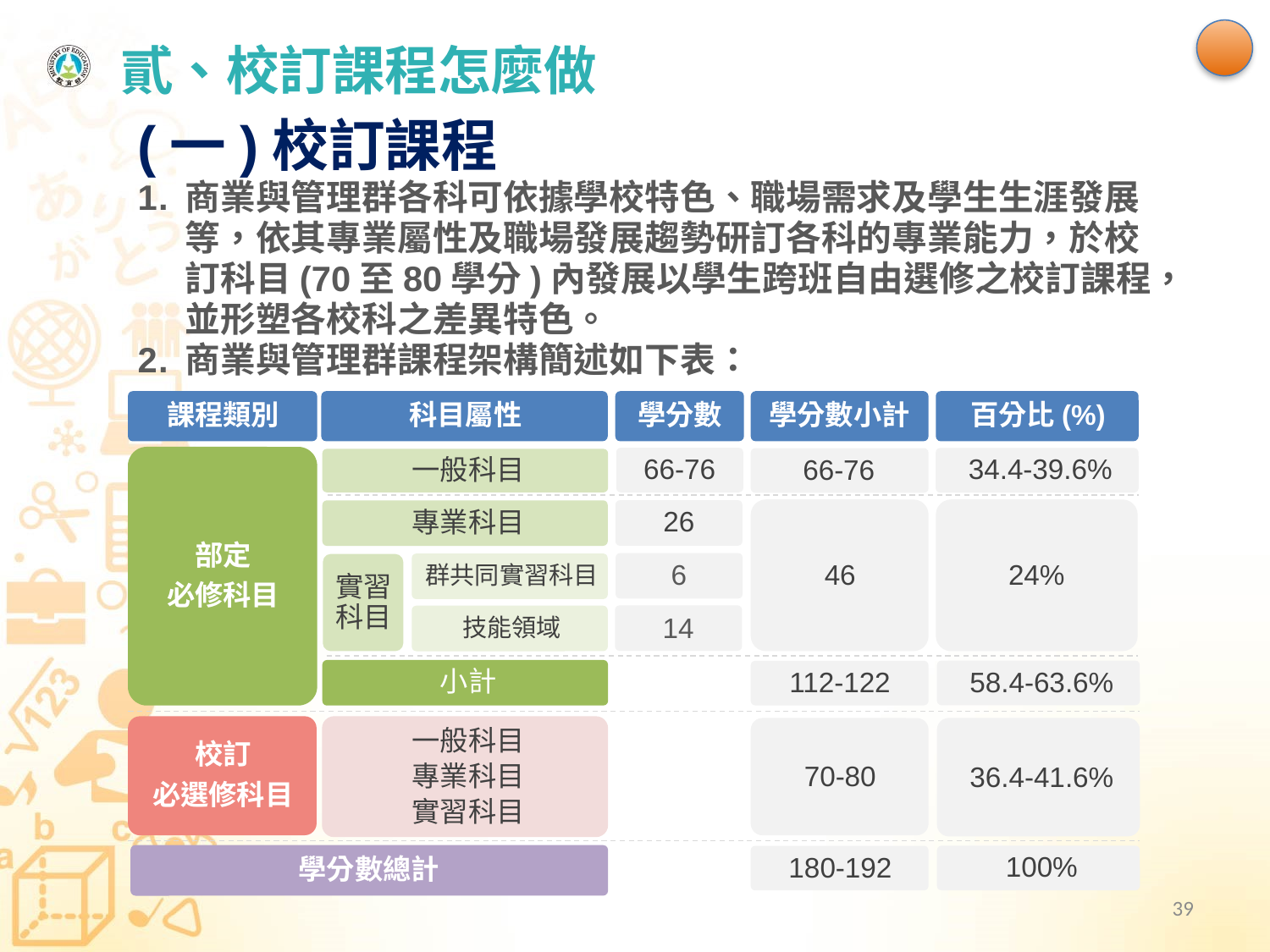

# 貳、校訂課程怎麼做
(一)校訂課程
商業與管理群各科可依據學校特色、職場需求及學生生涯發展等，依其專業屬性及職場發展趨勢研訂各科的專業能力，於校訂科目(70至80學分)內發展以學生跨班自由選修之校訂課程，並形塑各校科之差異特色。
商業與管理群課程架構簡述如下表：

課程類別

科目屬性

學分數

學分數小計

百分比(%)

部定
必修科目

66-76

34.4-39.6%

66-76

一般科目

46

24%

26

專業科目

6

群共同實習科目

實習科目

14

技能領域

小計

58.4-63.6%

112-122

校訂
必選修科目

一般科目
專業科目
實習科目

36.4-41.6%

70-80

學分數總計

100%

180-192
39